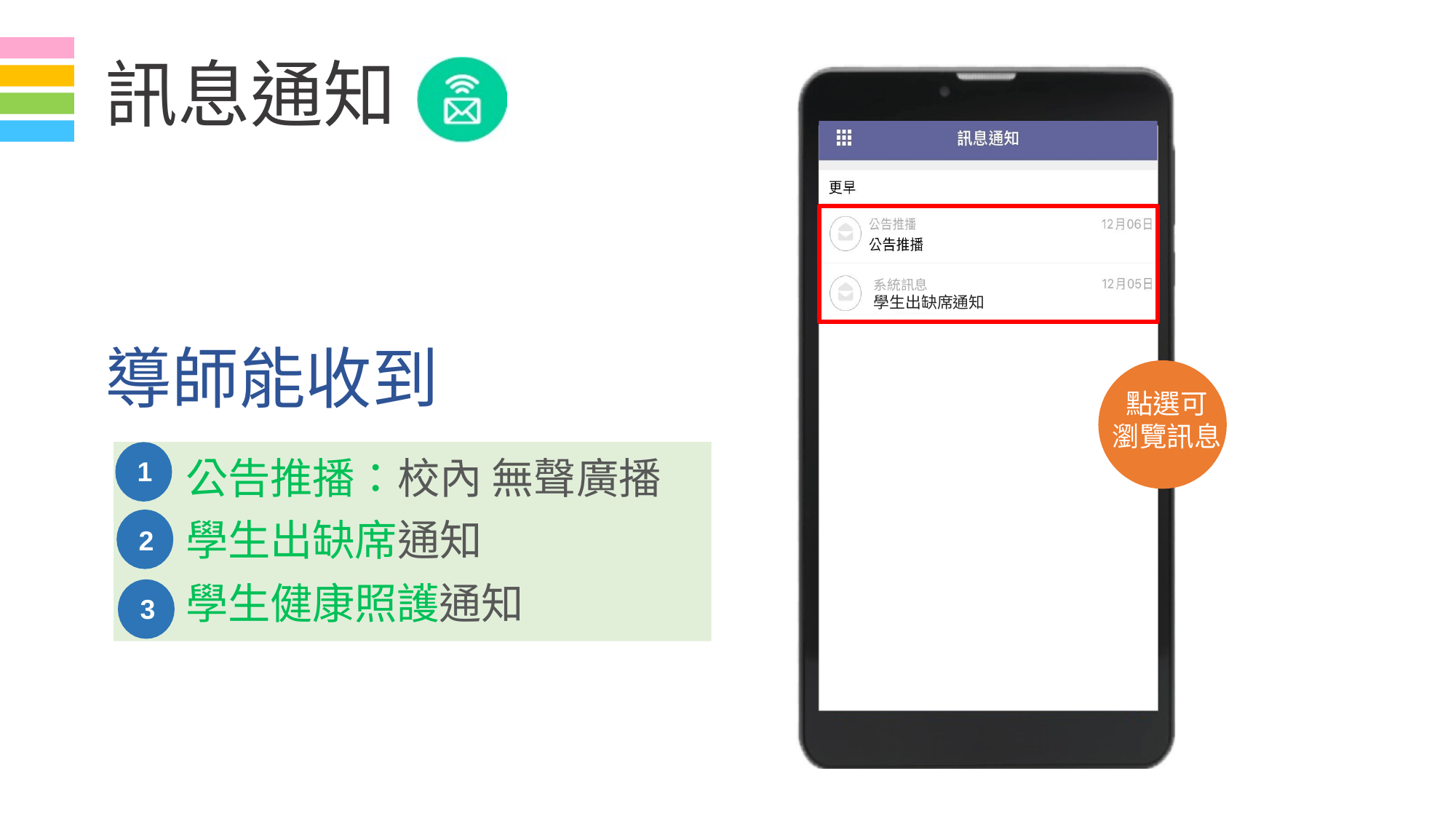

# 訊息通知

系統訊息
學生出缺席通知
導師能收到

點選可 瀏覽訊息
公告推播：校內 無聲廣播 學生出缺席通知

1.
1

2
2.
3.
3	學生健康照護通知